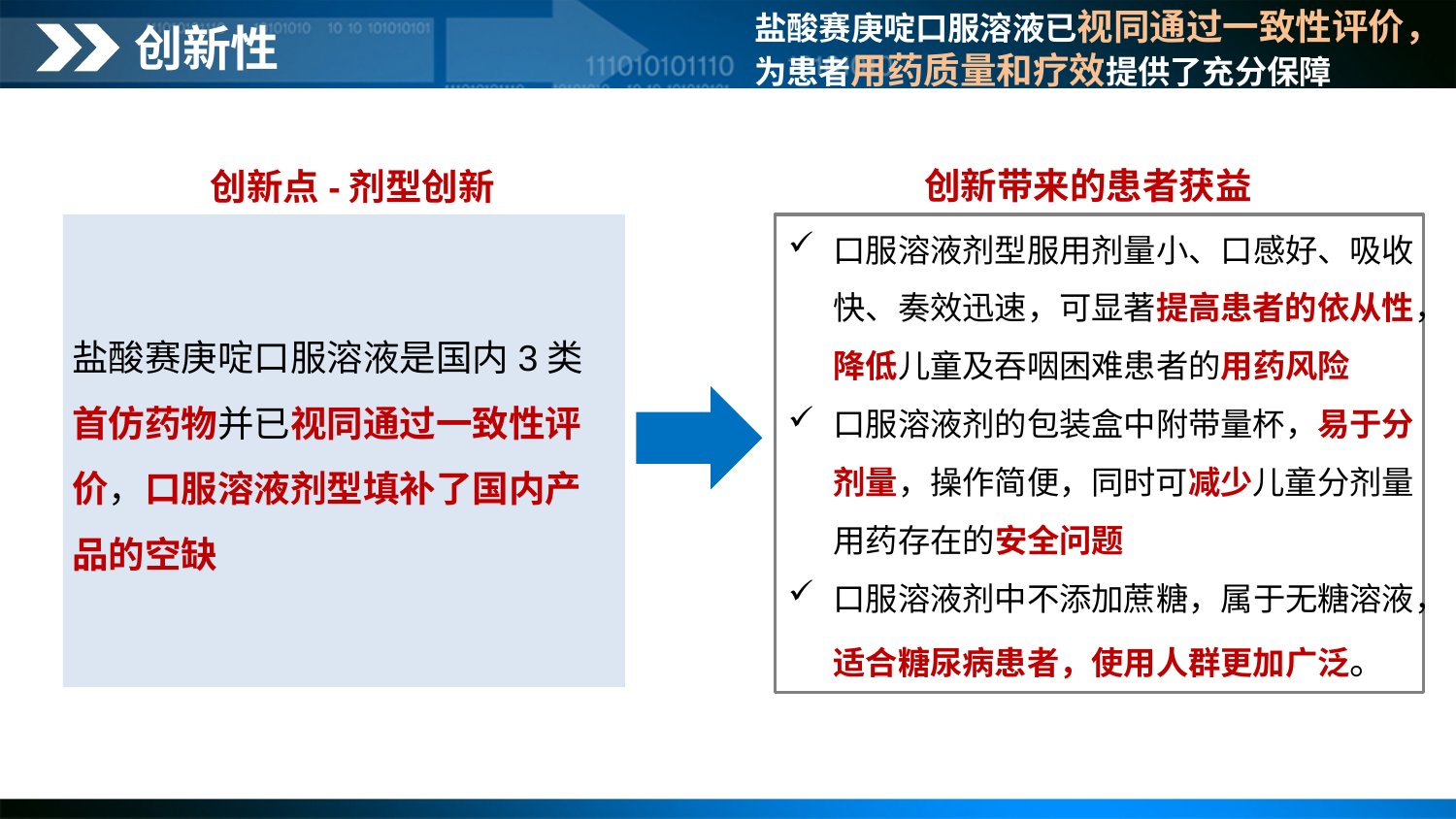

盐酸赛庚啶口服溶液已视同通过一致性评价，为患者用药质量和疗效提供了充分保障
创新性

创新带来的患者获益
创新点-剂型创新
口服溶液剂型服用剂量小、口感好、吸收快、奏效迅速，可显著提高患者的依从性，降低儿童及吞咽困难患者的用药风险
口服溶液剂的包装盒中附带量杯，易于分剂量，操作简便，同时可减少儿童分剂量用药存在的安全问题
口服溶液剂中不添加蔗糖，属于无糖溶液，适合糖尿病患者，使用人群更加广泛。

盐酸赛庚啶口服溶液是国内3类首仿药物并已视同通过一致性评价，口服溶液剂型填补了国内产品的空缺